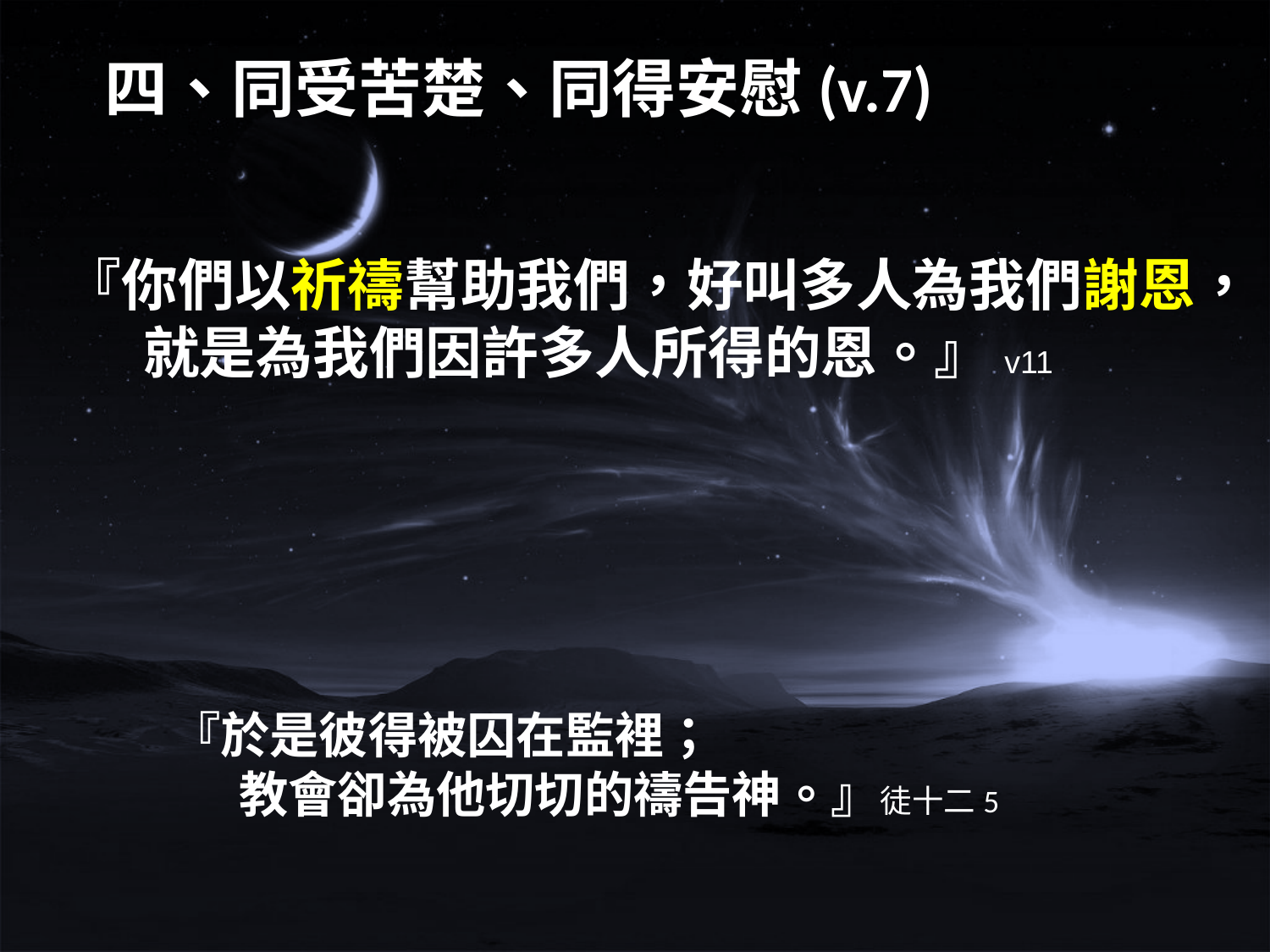

四、同受苦楚、同得安慰(v.7)

『你們以祈禱幫助我們，好叫多人為我們謝恩，
     就是為我們因許多人所得的恩。』v11

『於是彼得被囚在監裡；
     教會卻為他切切的禱告神。』徒十二5